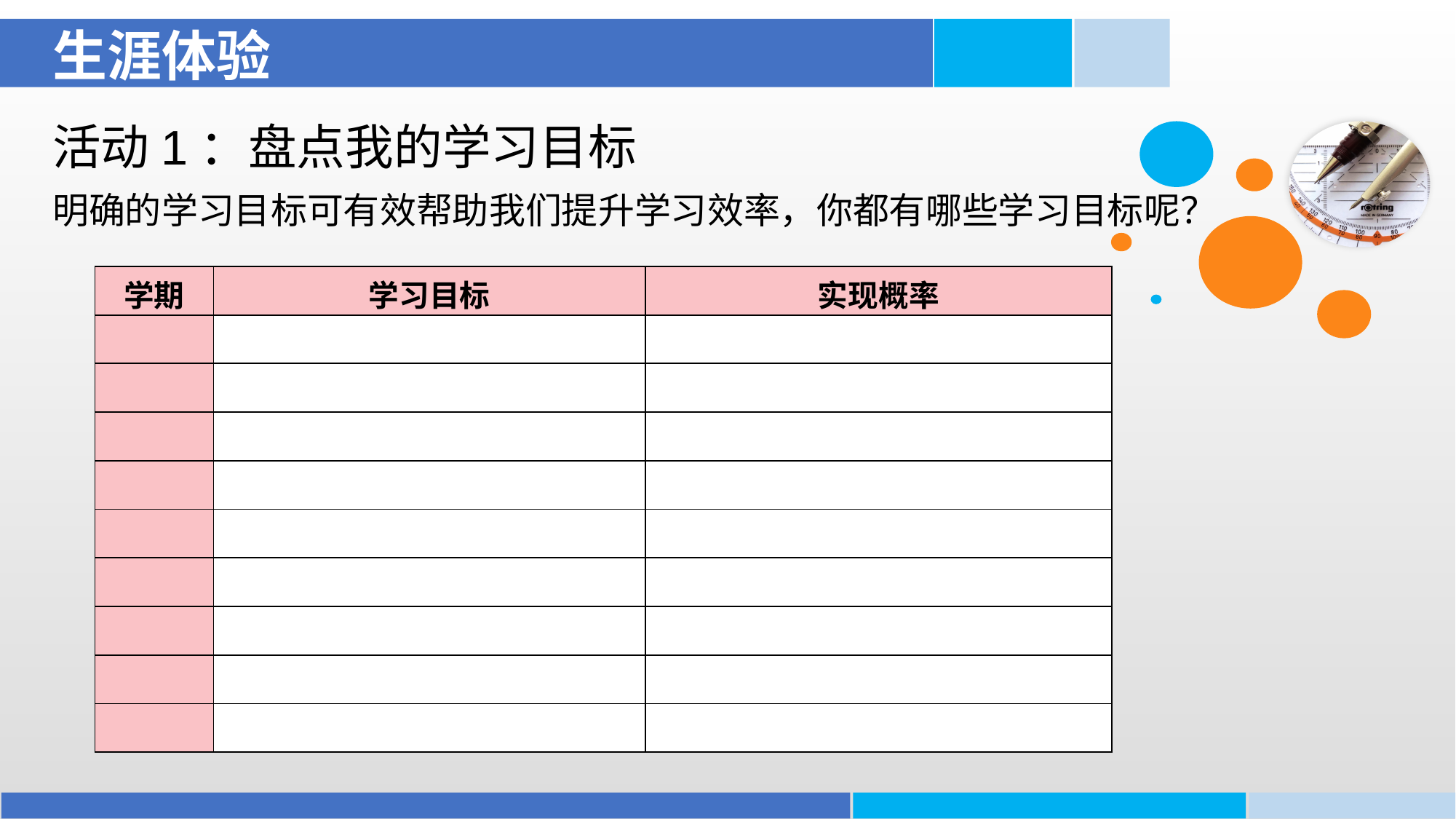

生涯体验
活动1：盘点我的学习目标
明确的学习目标可有效帮助我们提升学习效率，你都有哪些学习目标呢？
| 学期 | 学习目标 | 实现概率 |
| --- | --- | --- |
|  |  |  |
|  |  |  |
|  |  |  |
|  |  |  |
|  |  |  |
|  |  |  |
|  |  |  |
|  |  |  |
|  |  |  |